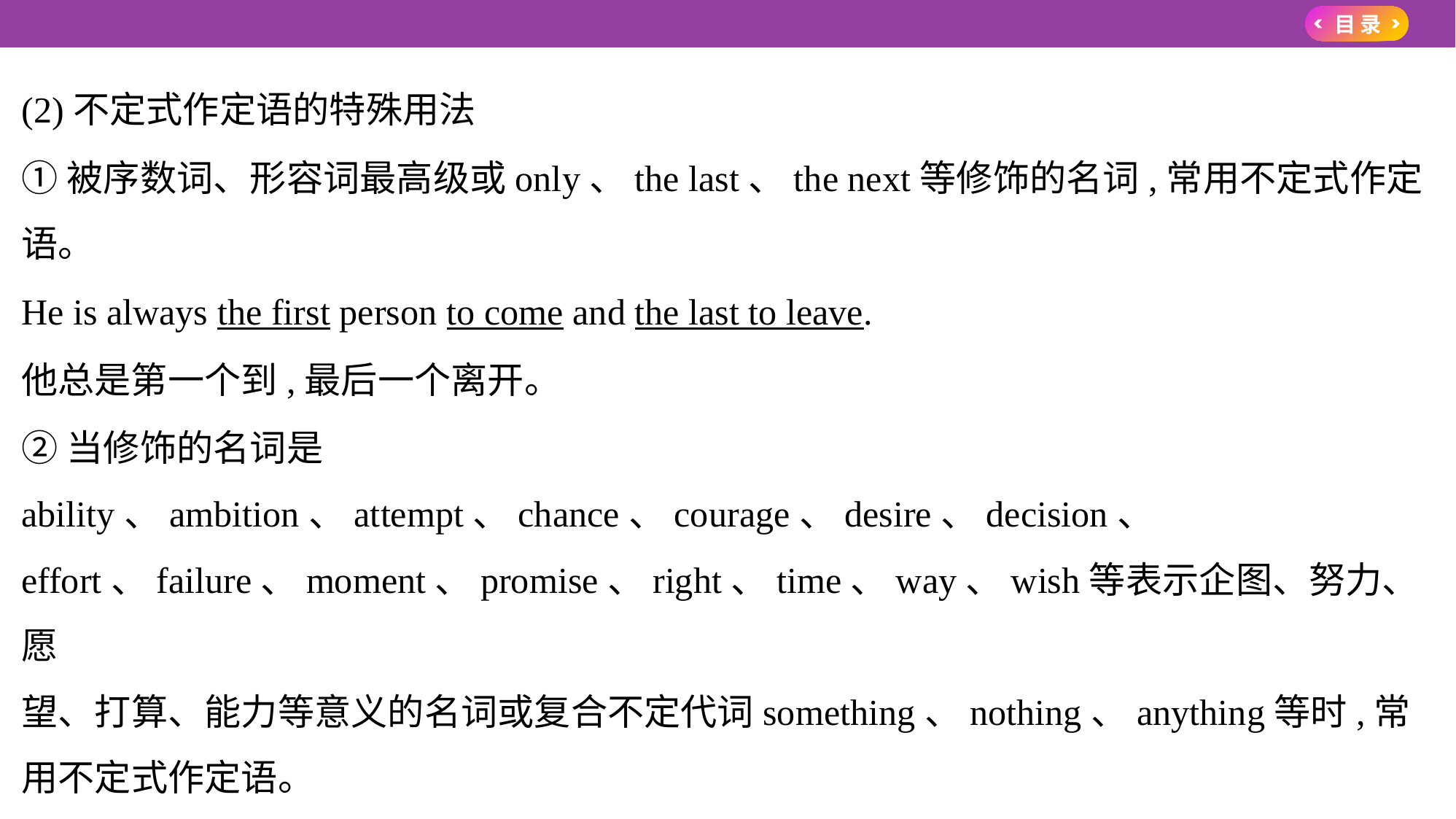

(2)不定式作定语的特殊用法
①被序数词、形容词最高级或only、the last、the next等修饰的名词,常用不定式作定语。
He is always the first person to come and the last to leave.
他总是第一个到,最后一个离开。
②当修饰的名词是ability、ambition、attempt、chance、courage、desire、decision、
effort、failure、moment、promise、right、time、way、wish等表示企图、努力、愿
望、打算、能力等意义的名词或复合不定代词something、nothing、anything等时,常
用不定式作定语。
Their efforts to improve the working conditions have succeeded.
他们要改善工作条件的努力获得了成功。